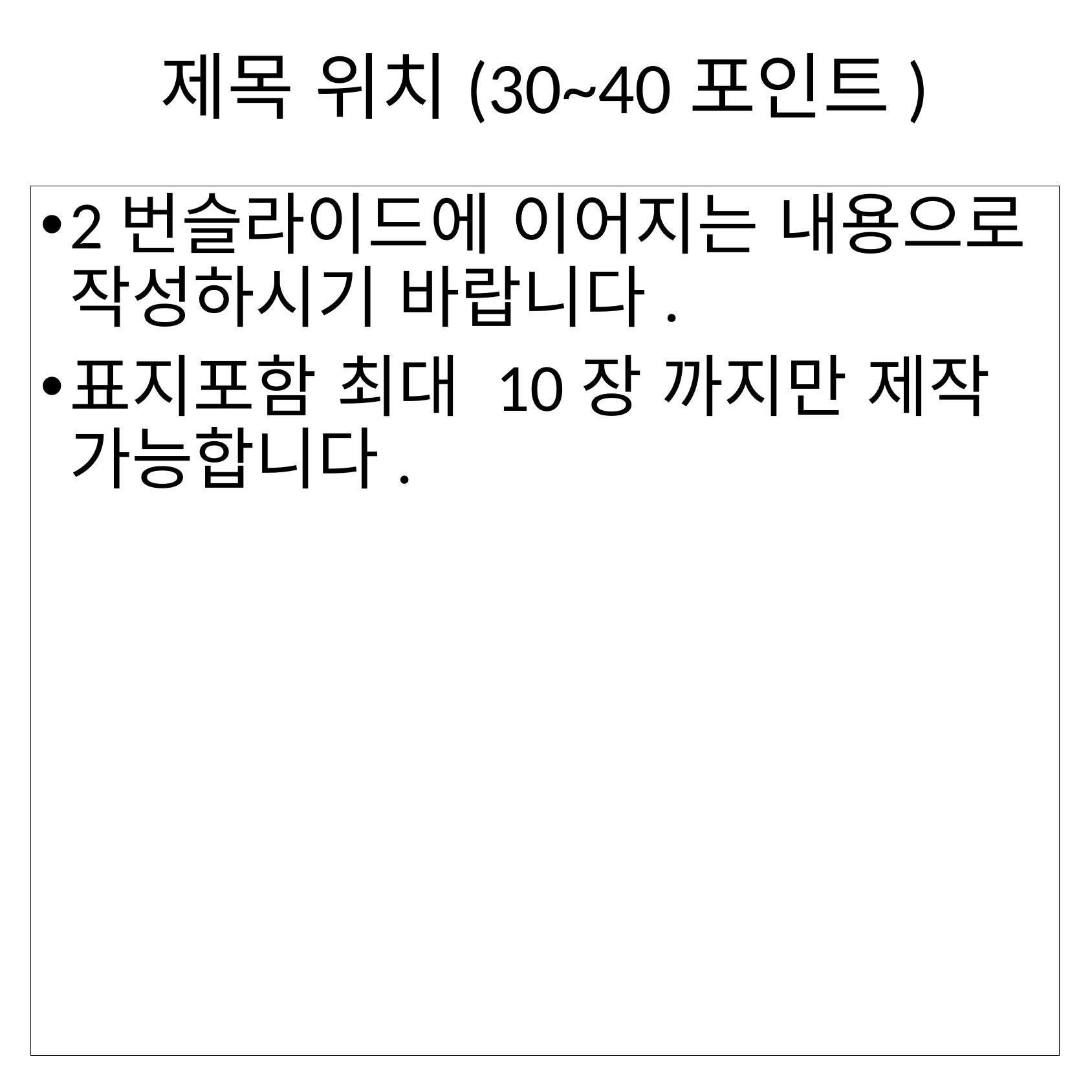

제목 위치(30~40포인트)
실제 SNS에 게시되는 이미지 사이즈는[900*900(정사각형)] 입니다.
제작시 기본 형태와 글씨의 가독성 등을 고려해 요청서를 작성하여 올려주시기 바랍니다.
2번슬라이드에 이어지는 내용으로 작성하시기 바랍니다.
표지포함 최대 10장 까지만 제작 가능합니다.